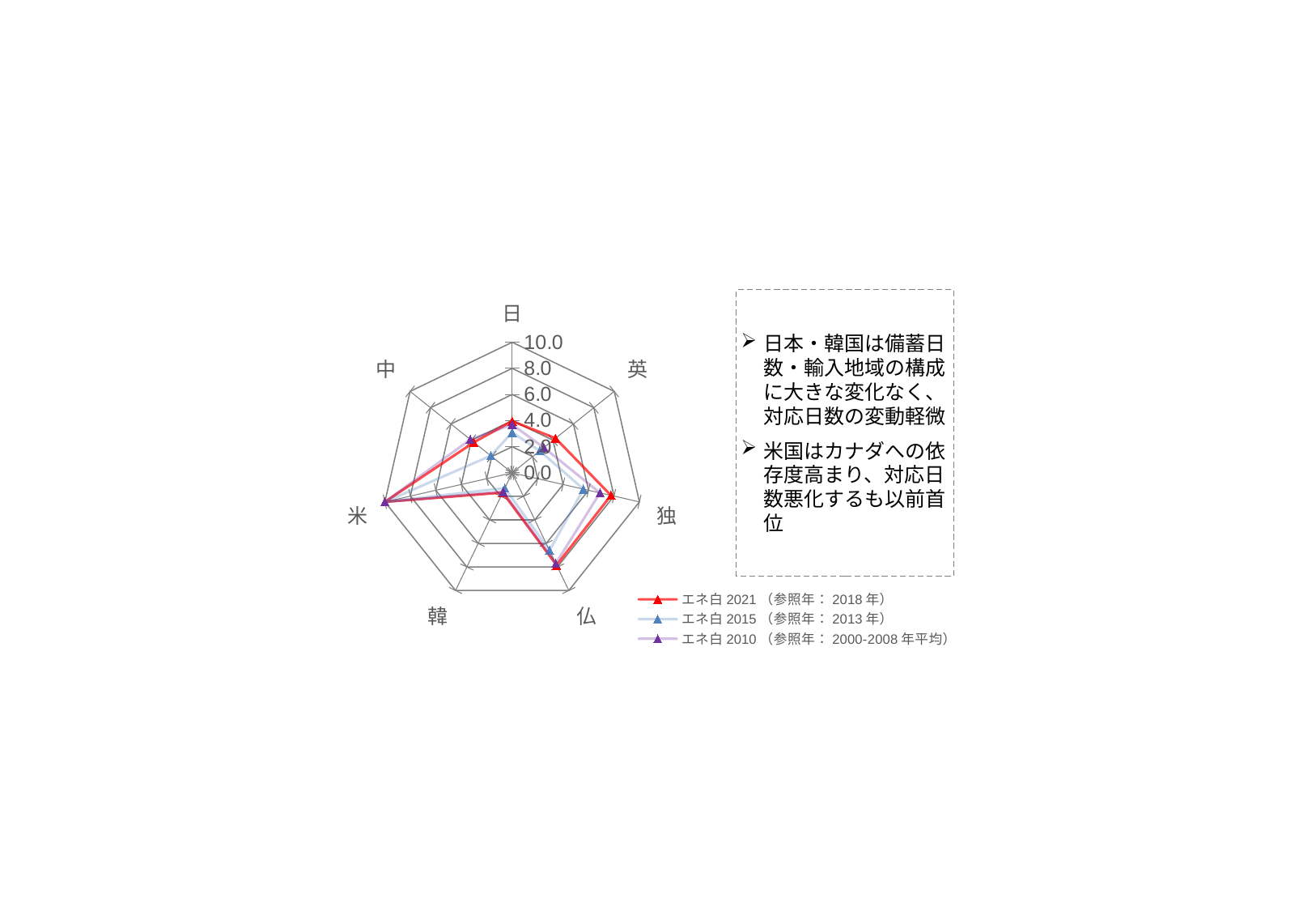

### Chart

| Category | エネ白2021（参照年：2018年） | エネ白2015（参照年：2013年） | エネ白2010（参照年：2000-2008年平均） |
|---|---|---|---|
| 日 | 3.9602922333873374 | 3.1 | 3.7 |
| 英 | 4.247288351582351 | 2.7 | 3.1 |
| 独 | 7.762257627027308 | 5.6 | 6.9 |
| 仏 | 7.842472617279555 | 6.6 | 7.7 |
| 韓 | 1.6792557551628273 | 1.3 | 1.6 |
| 米 | 10.0 | 10.0 | 10.0 |
| 中 | 3.7548252631058854 | 2.1 | 4.1 |
日本・韓国は備蓄日数・輸入地域の構成に大きな変化なく、対応日数の変動軽微
米国はカナダへの依存度高まり、対応日数悪化するも以前首位